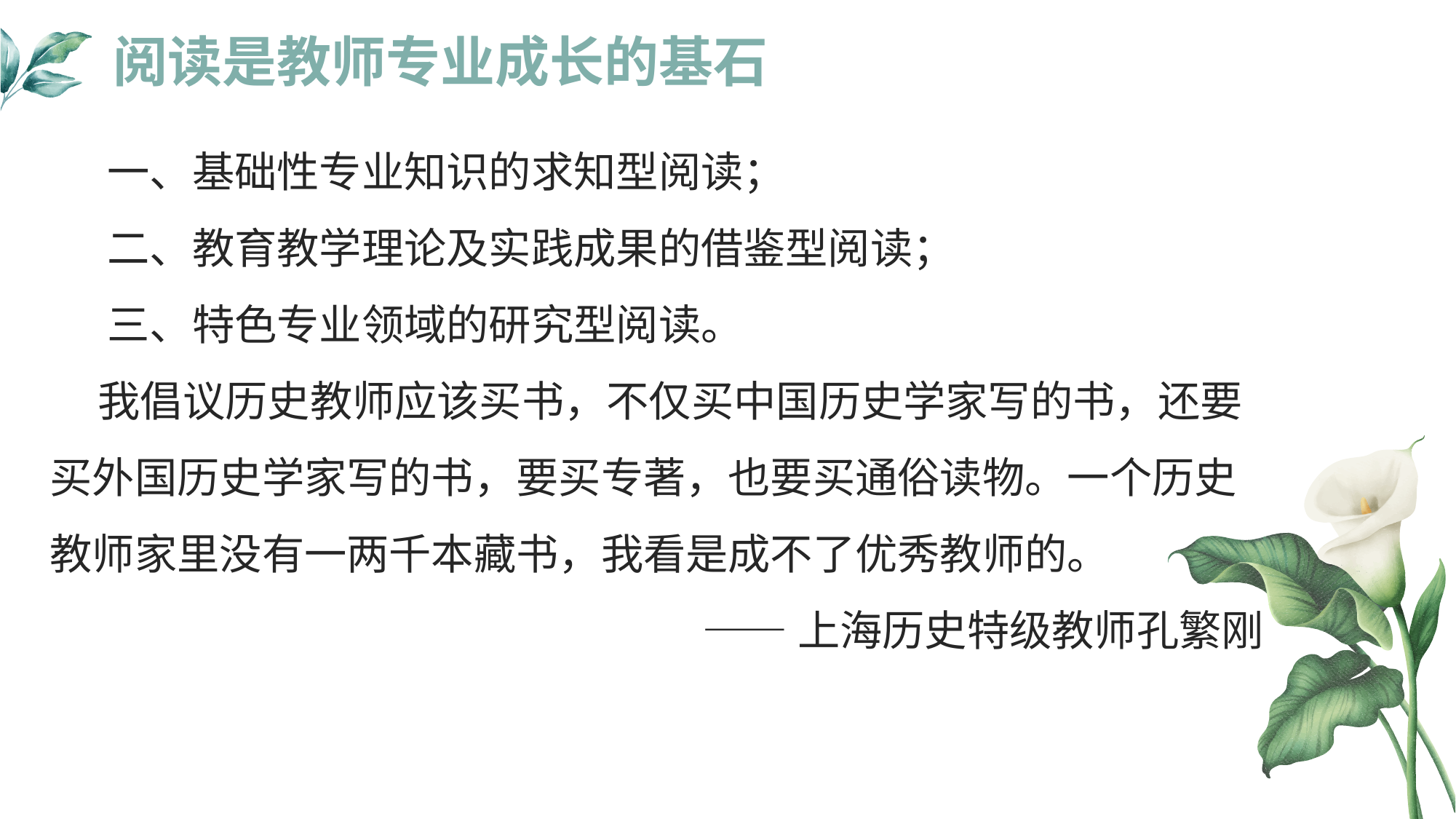

阅读是教师专业成长的基石
     一、基础性专业知识的求知型阅读；
     二、教育教学理论及实践成果的借鉴型阅读；
     三、特色专业领域的研究型阅读。
    我倡议历史教师应该买书，不仅买中国历史学家写的书，还要买外国历史学家写的书，要买专著，也要买通俗读物。一个历史教师家里没有一两千本藏书，我看是成不了优秀教师的。
            ——上海历史特级教师孔繁刚